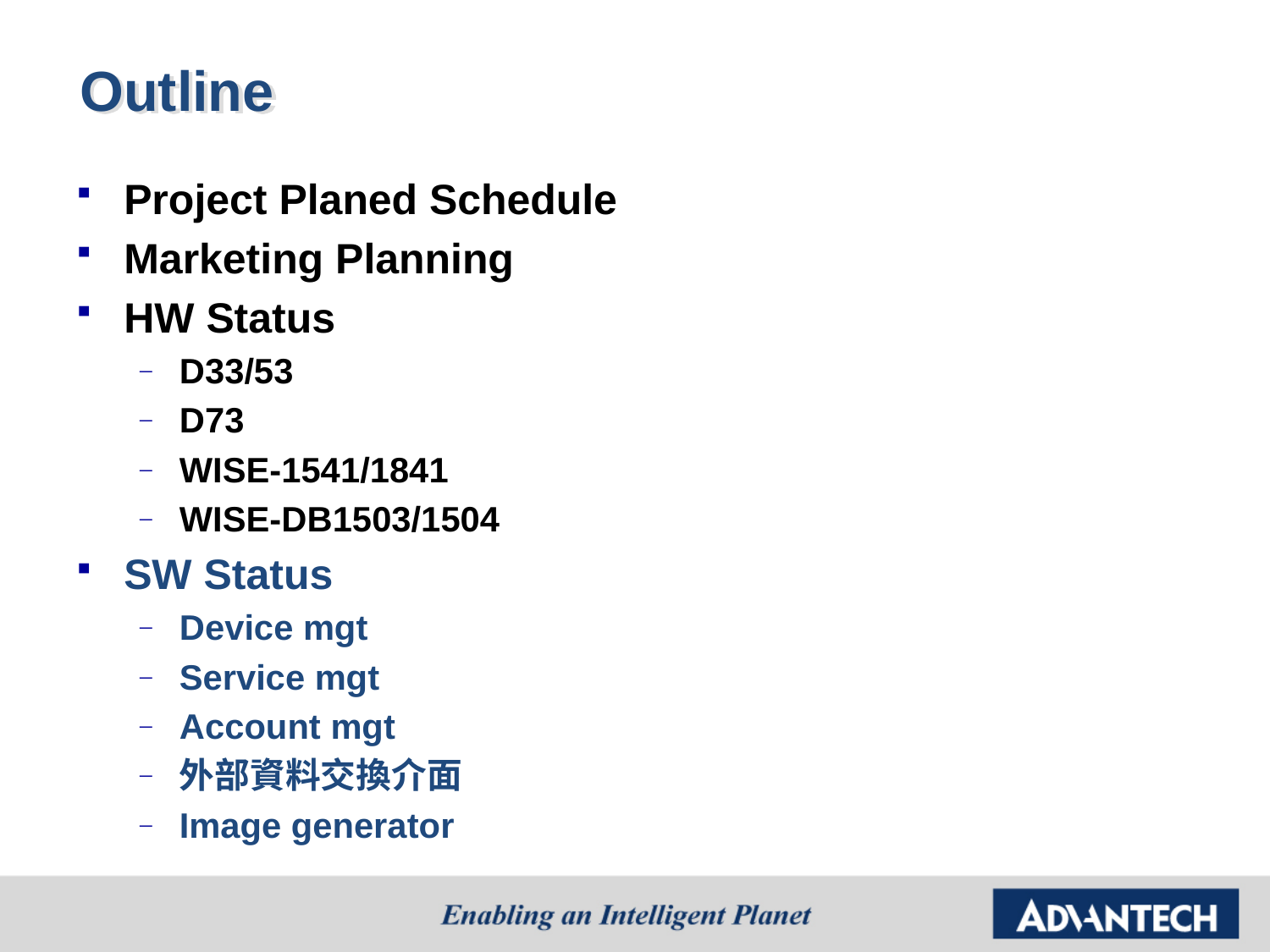

# Outline
Project Planed Schedule
Marketing Planning
HW Status
D33/53
D73
WISE-1541/1841
WISE-DB1503/1504
SW Status
Device mgt
Service mgt
Account mgt
外部資料交換介面
Image generator